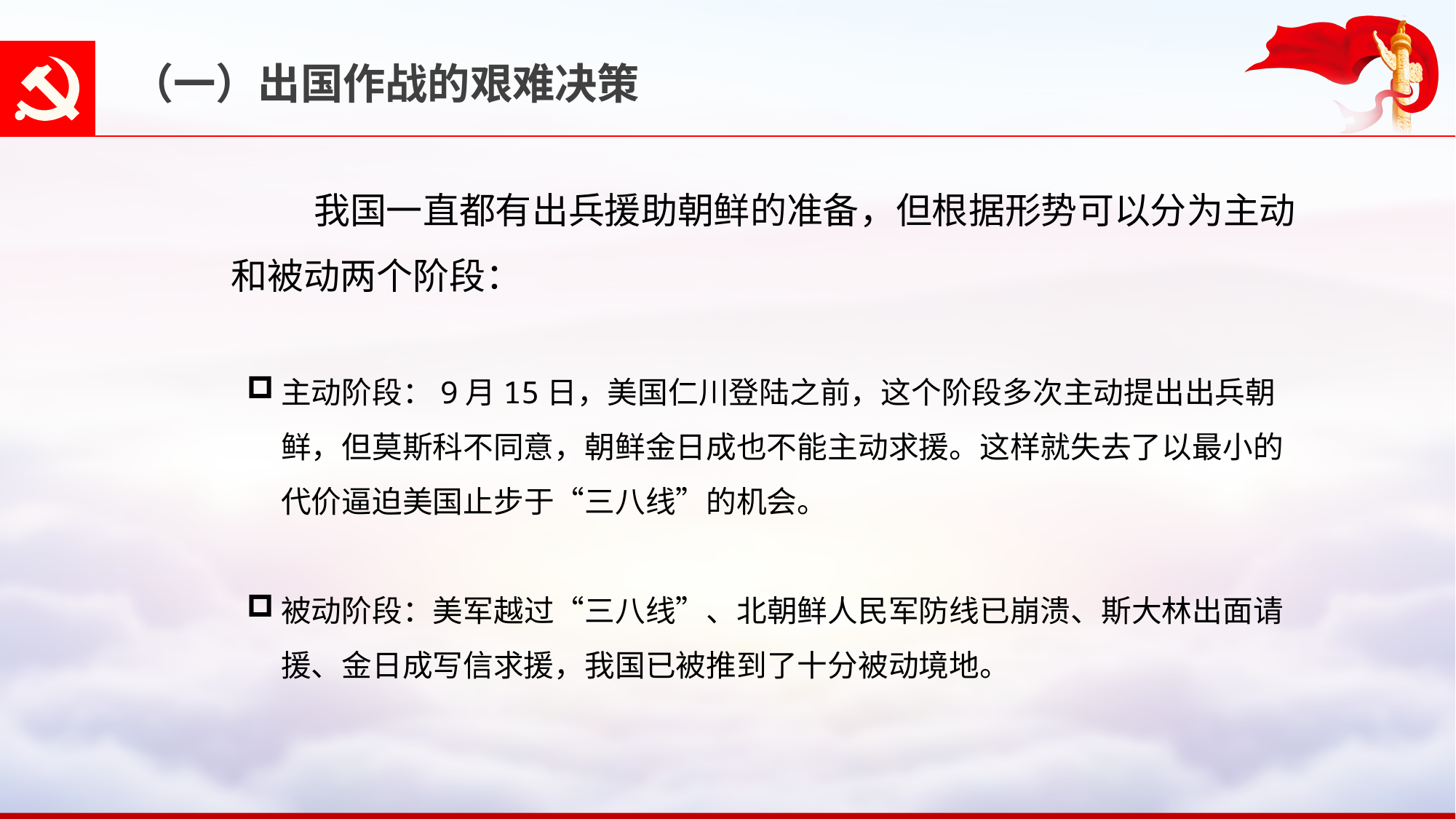

（一）出国作战的艰难决策
         我国一直都有出兵援助朝鲜的准备，但根据形势可以分为主动和被动两个阶段：
主动阶段：9月15日，美国仁川登陆之前，这个阶段多次主动提出出兵朝鲜，但莫斯科不同意，朝鲜金日成也不能主动求援。这样就失去了以最小的代价逼迫美国止步于“三八线”的机会。

被动阶段：美军越过“三八线”、北朝鲜人民军防线已崩溃、斯大林出面请援、金日成写信求援，我国已被推到了十分被动境地。